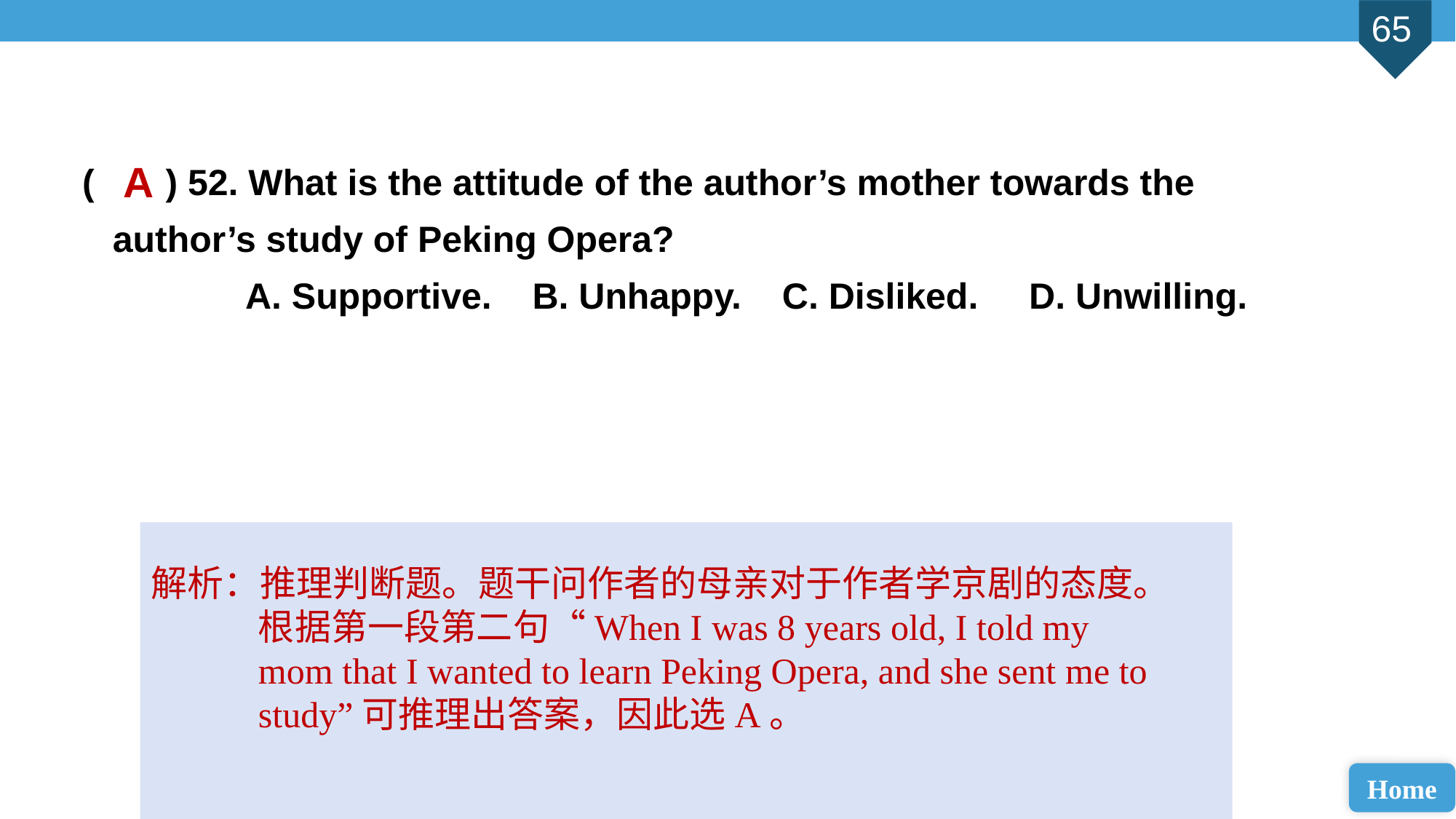

(       ) 52. What is the attitude of the author’s mother towards the 		       author’s study of Peking Opera?
                A. Supportive.    B. Unhappy.    C. Disliked.     D. Unwilling.
A

解析：推理判断题。题干问作者的母亲对于作者学京剧的态度。根据第一段第二句“When I was 8 years old, I told my mom that I wanted to learn Peking Opera, and she sent me to study”可推理出答案，因此选A。